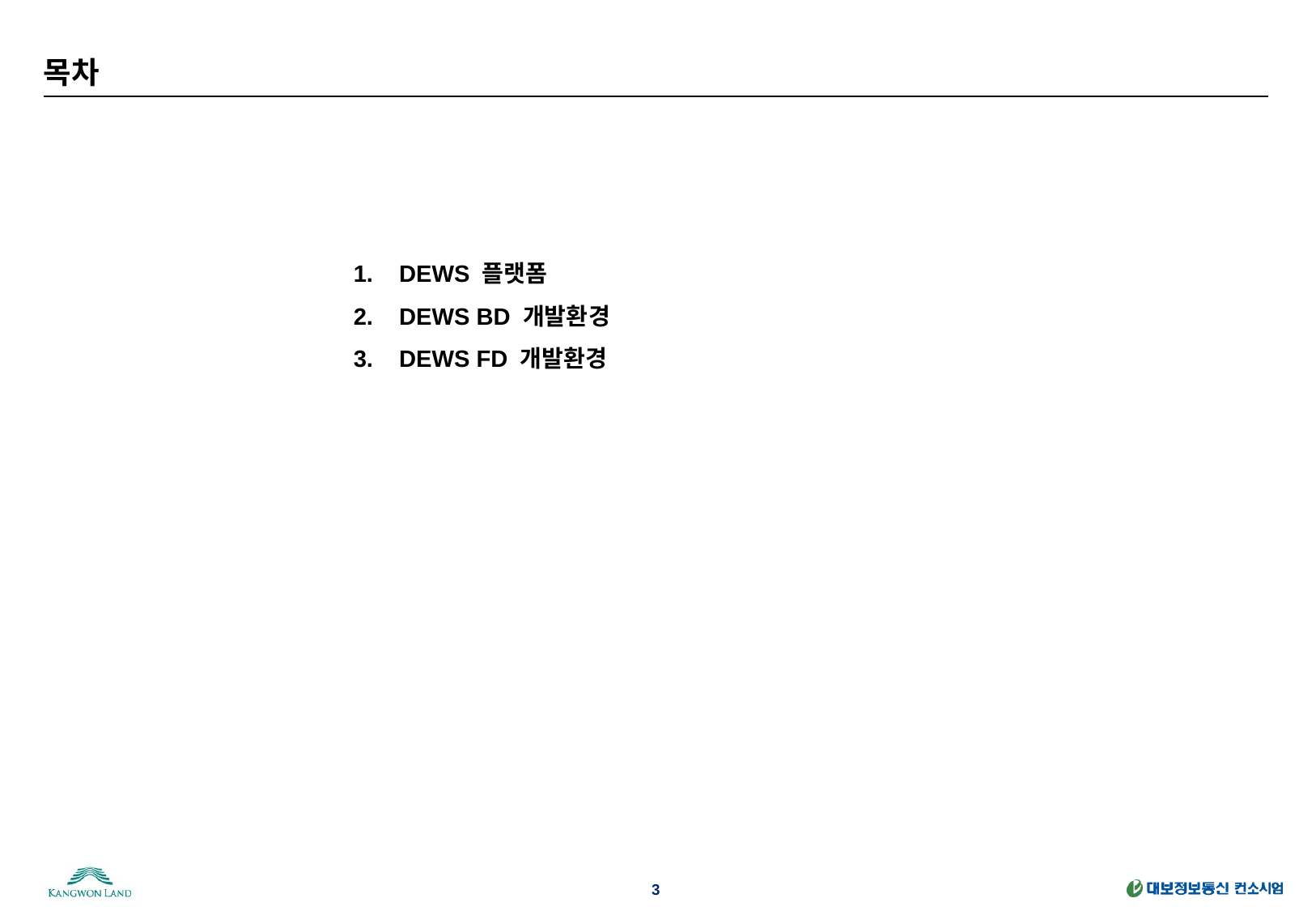

# 목차

DEWS 플랫폼
DEWS BD 개발환경
DEWS FD 개발환경
3